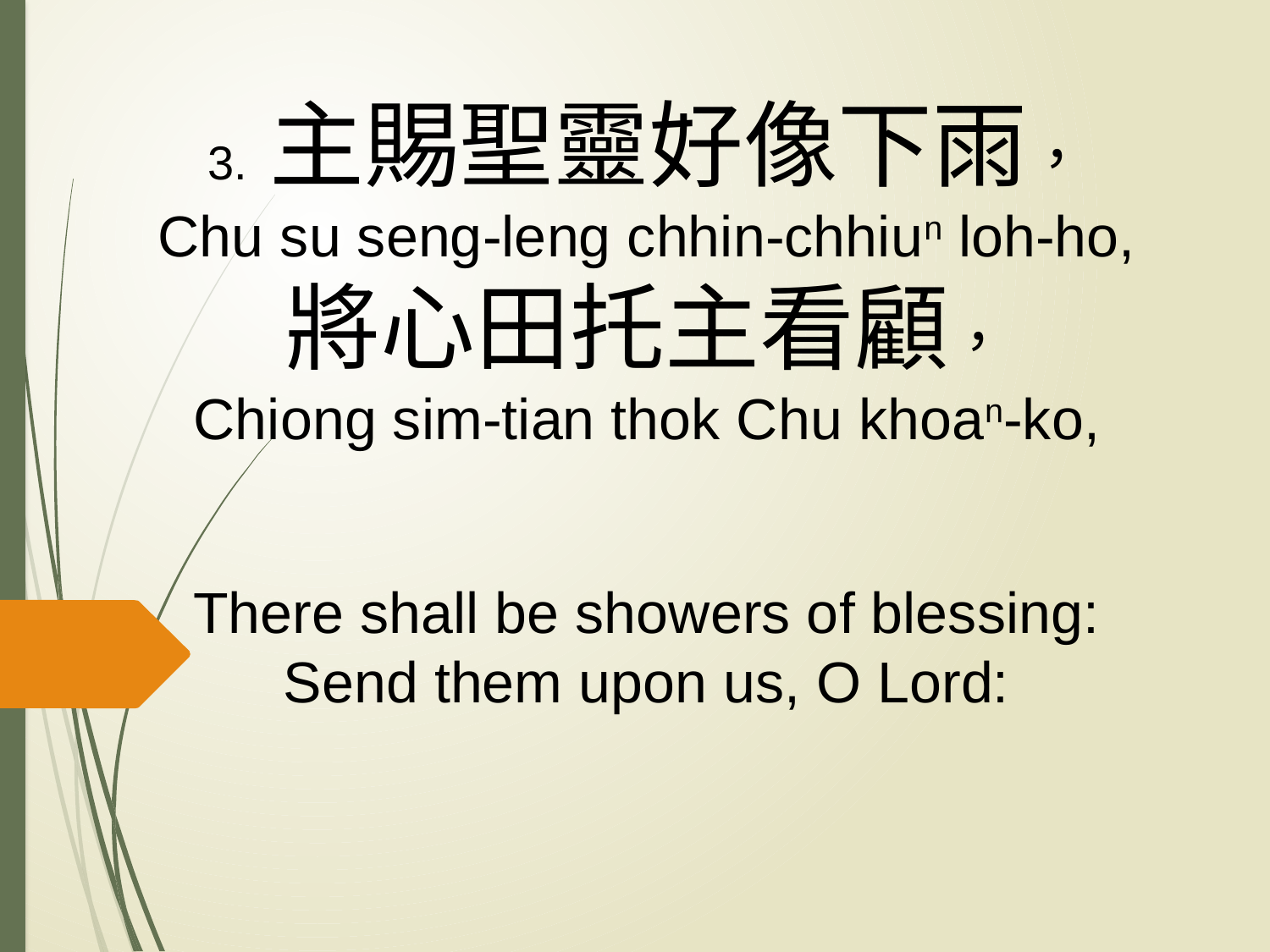

# 3. 主賜聖靈好像下雨， Chu su seng-leng chhin-chhiun loh-ho, 將心田托主看顧， Chiong sim-tian thok Chu khoan-ko, There shall be showers of blessing: Send them upon us, O Lord: